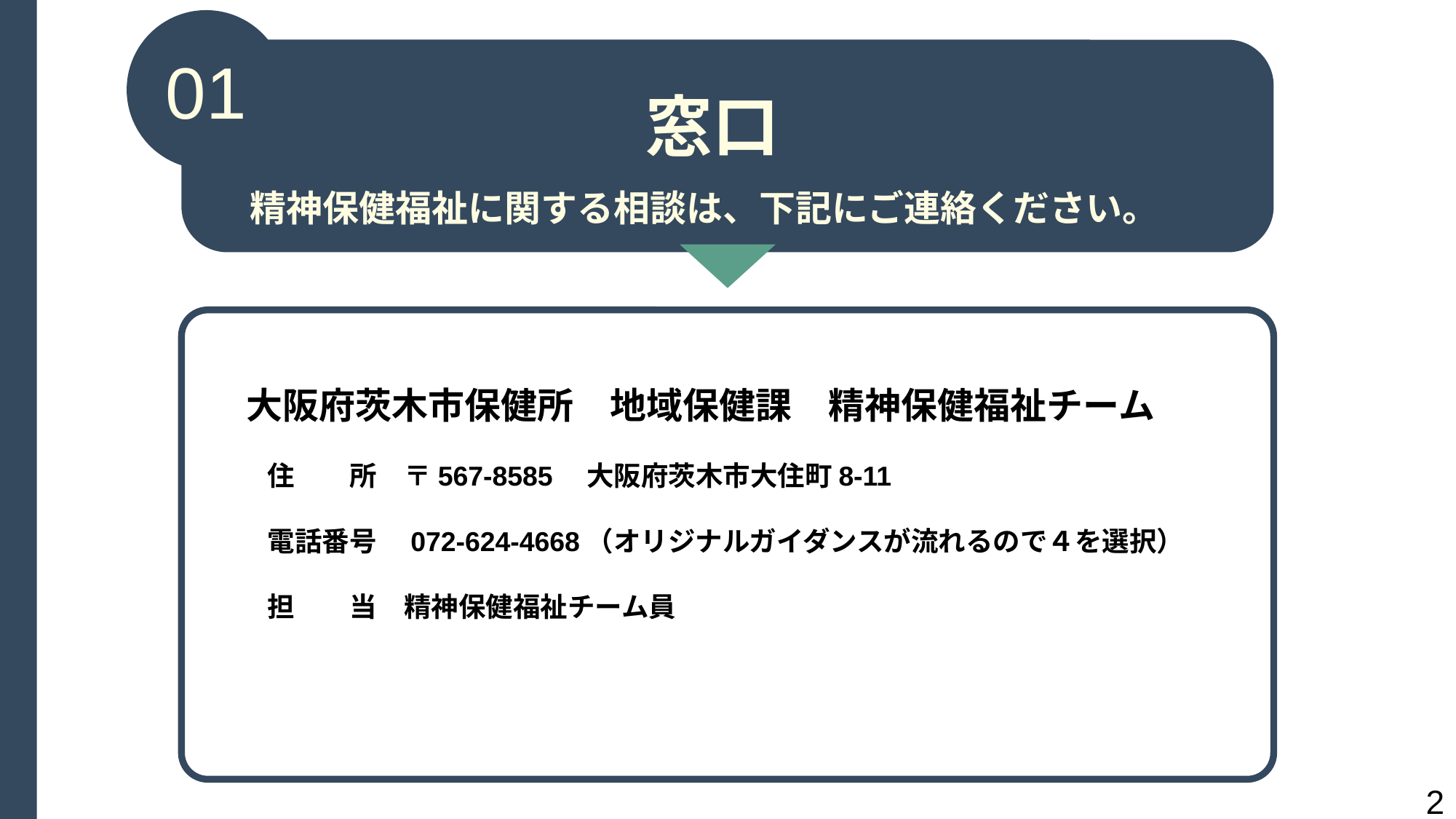

01

窓口
精神保健福祉に関する相談は、下記にご連絡ください。

大阪府茨木市保健所　地域保健課　精神保健福祉チーム
　　
　　住　　所　〒567-8585　大阪府茨木市大住町8-11

　　電話番号　072-624-4668（オリジナルガイダンスが流れるので４を選択）

　　担　　当　精神保健福祉チーム員